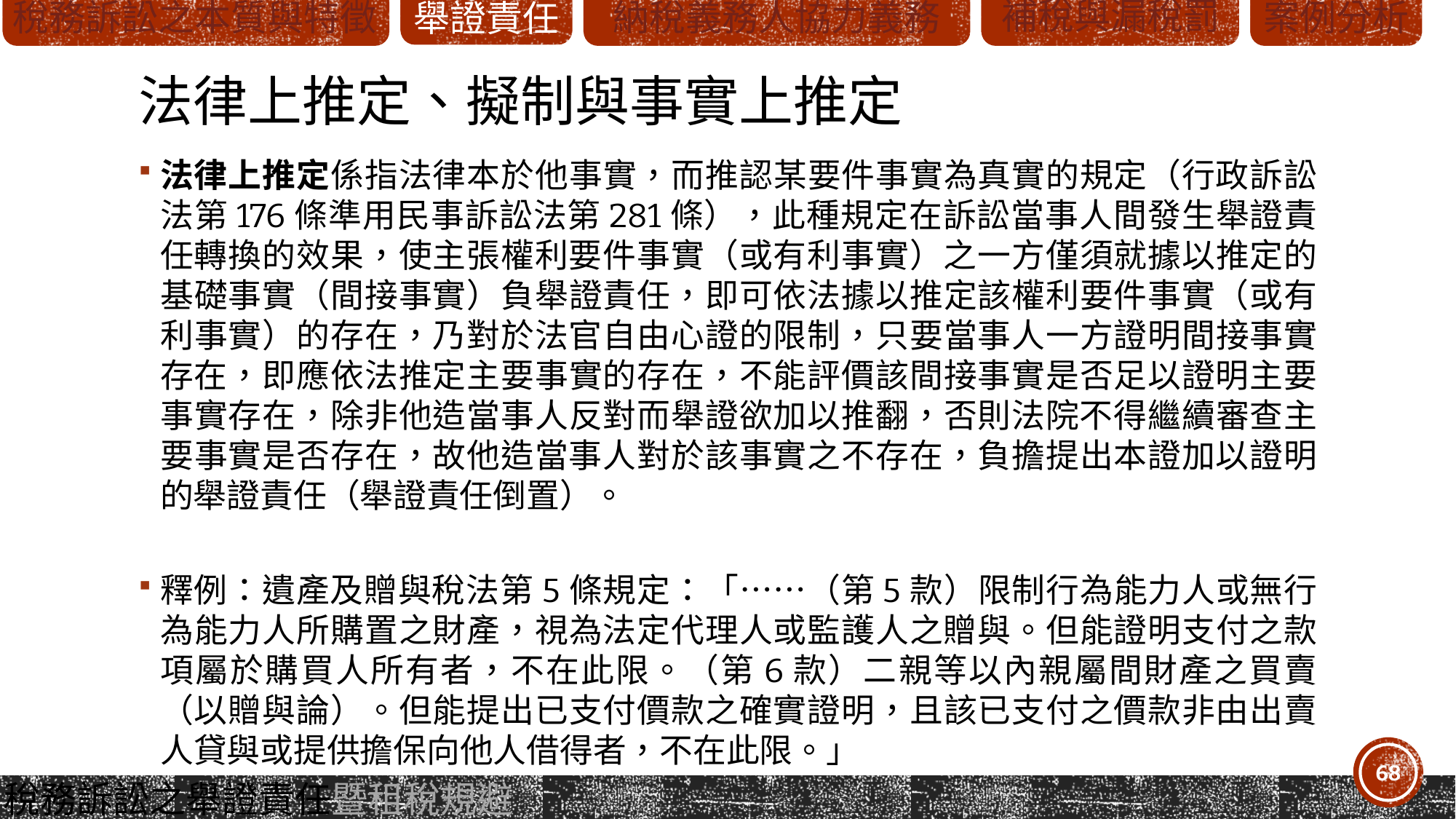

# 法律上推定、擬制與事實上推定
法律上推定係指法律本於他事實，而推認某要件事實為真實的規定（行政訴訟法第176條準用民事訴訟法第281條），此種規定在訴訟當事人間發生舉證責任轉換的效果，使主張權利要件事實（或有利事實）之一方僅須就據以推定的基礎事實（間接事實）負舉證責任，即可依法據以推定該權利要件事實（或有利事實）的存在，乃對於法官自由心證的限制，只要當事人一方證明間接事實存在，即應依法推定主要事實的存在，不能評價該間接事實是否足以證明主要事實存在，除非他造當事人反對而舉證欲加以推翻，否則法院不得繼續審查主要事實是否存在，故他造當事人對於該事實之不存在，負擔提出本證加以證明的舉證責任（舉證責任倒置）。

釋例：遺產及贈與稅法第5條規定：「……（第5款）限制行為能力人或無行為能力人所購置之財產，視為法定代理人或監護人之贈與。但能證明支付之款項屬於購買人所有者，不在此限。（第6款）二親等以內親屬間財產之買賣（以贈與論）。但能提出已支付價款之確實證明，且該已支付之價款非由出賣人貸與或提供擔保向他人借得者，不在此限。」
68